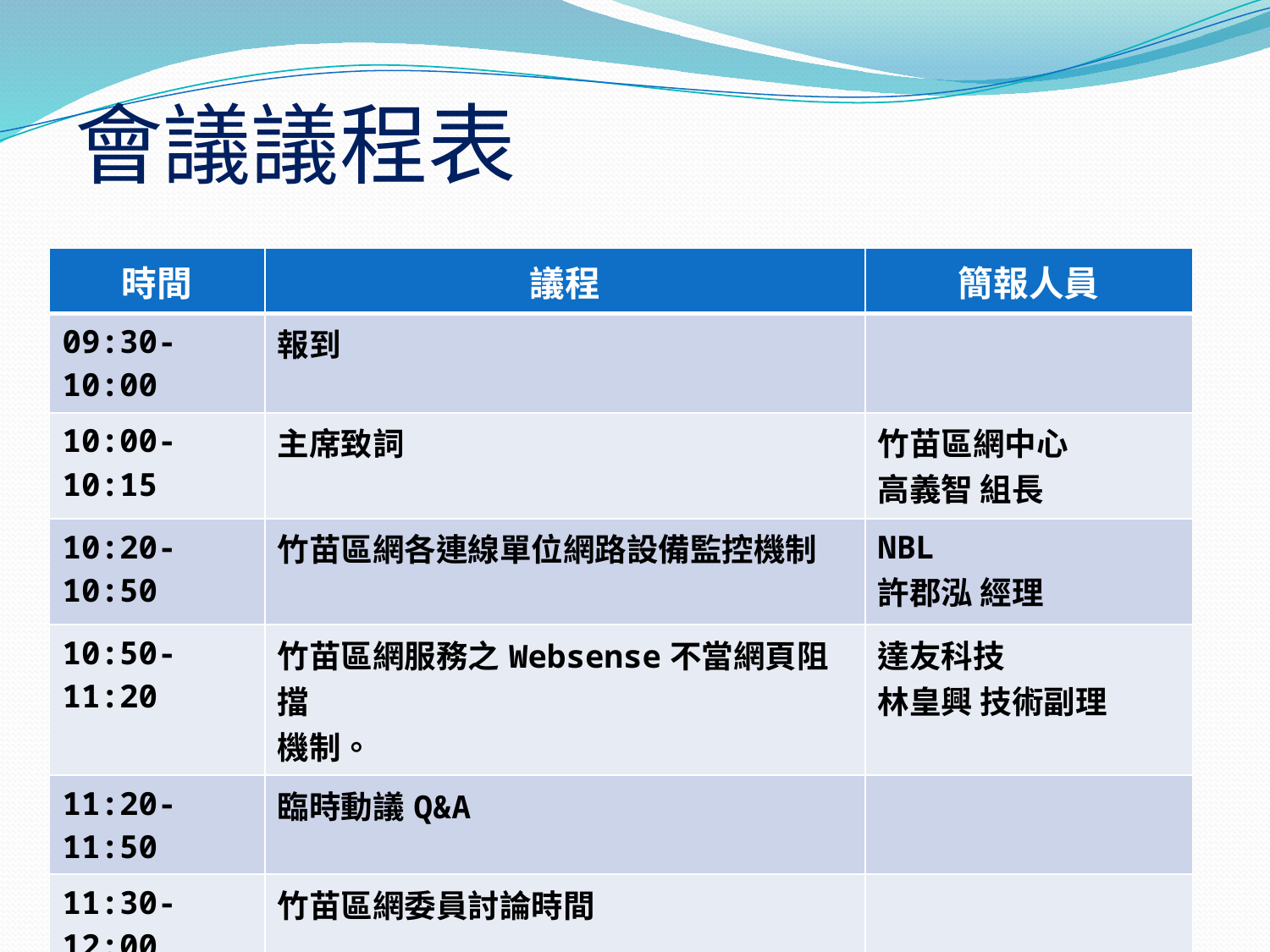

# 會議議程表
| 時間 | 議程 | 簡報人員 |
| --- | --- | --- |
| 09:30-10:00 | 報到 |  |
| 10:00-10:15 | 主席致詞 | 竹苗區網中心 高義智 組長 |
| 10:20-10:50 | 竹苗區網各連線單位網路設備監控機制 | NBL 許郡泓 經理 |
| 10:50-11:20 | 竹苗區網服務之Websense不當網頁阻擋 機制。 | 達友科技 林皇興 技術副理 |
| 11:20-11:50 | 臨時動議Q&A |  |
| 11:30-12:00 | 竹苗區網委員討論時間 |  |